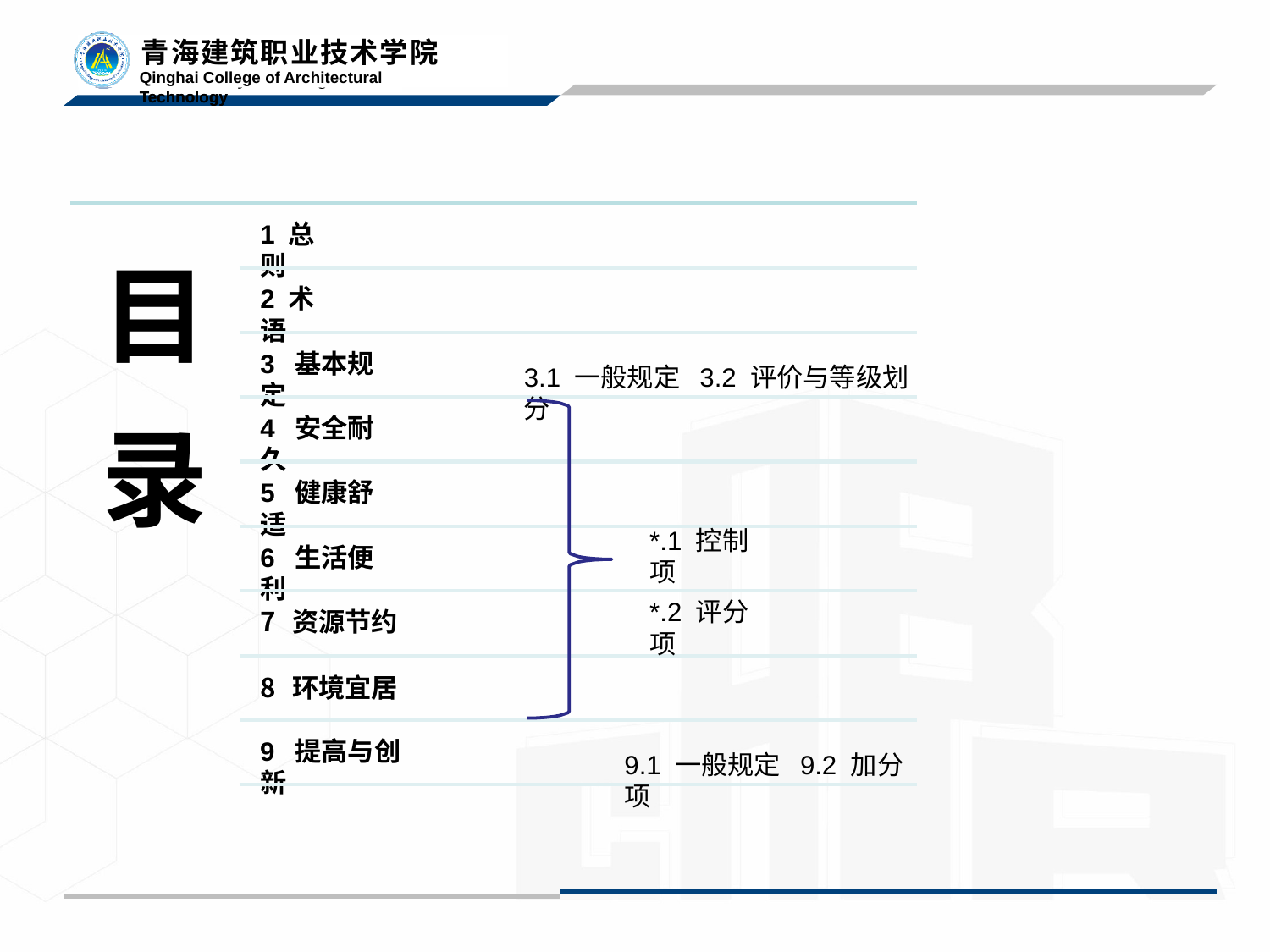

目 录
1 总 则

2 术 语

3 基本规定
3.1 一般规定 3.2 评价与等级划分

4 安全耐久

5 健康舒适
*.1 控制项
*.2 评分项

6 生活便利

资源节约

环境宜居

9 提高与创新
9.1 一般规定 9.2 加分项